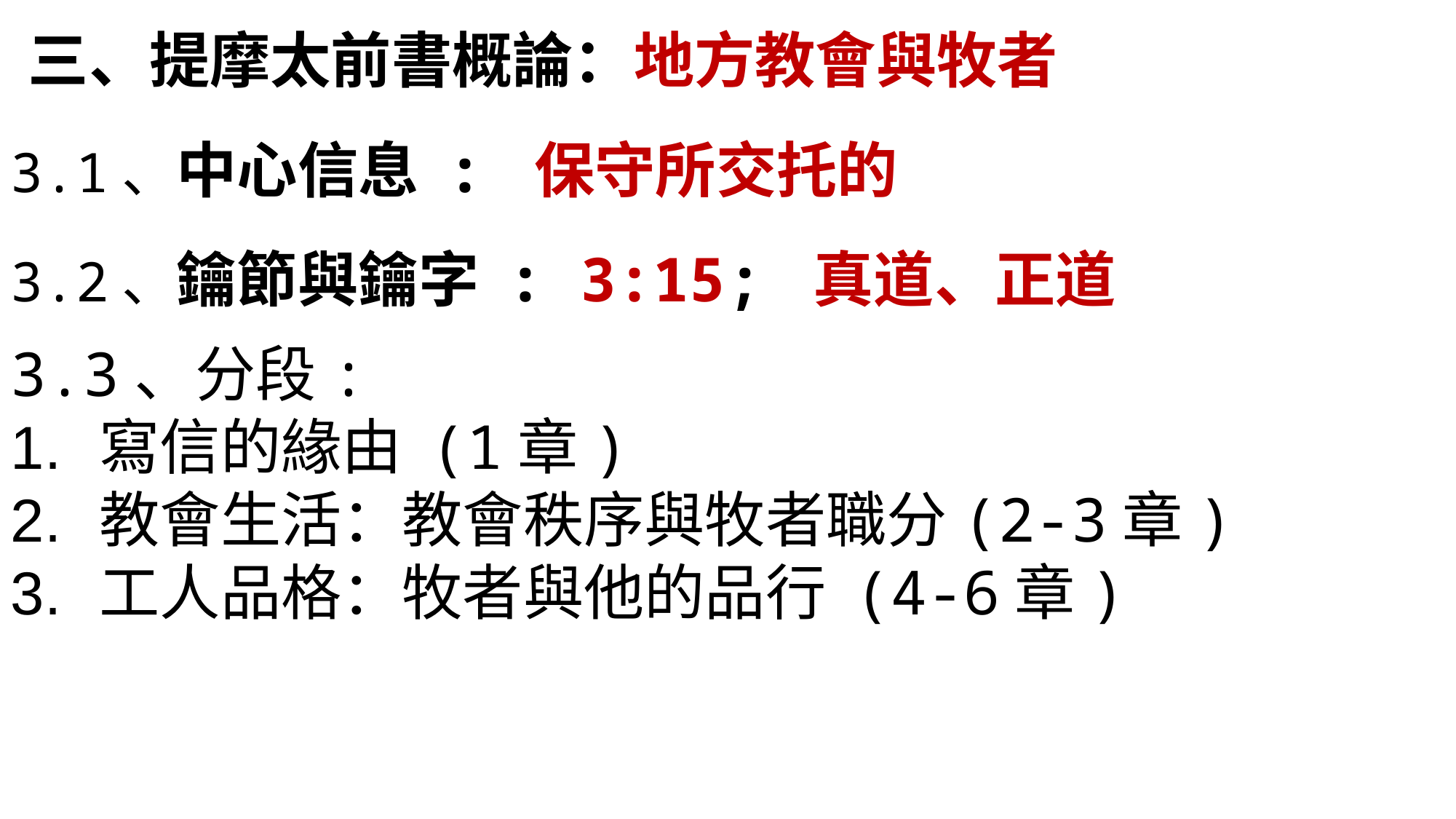

三、提摩太前書概論：地方教會與牧者
3.1、中心信息 : 保守所交托的
3.2、鑰節與鑰字 : 3:15; 真道、正道
3.3、分段:
寫信的緣由 (1章)
教會生活：教會秩序與牧者職分(2-3章)
工人品格：牧者與他的品行 (4-6章)